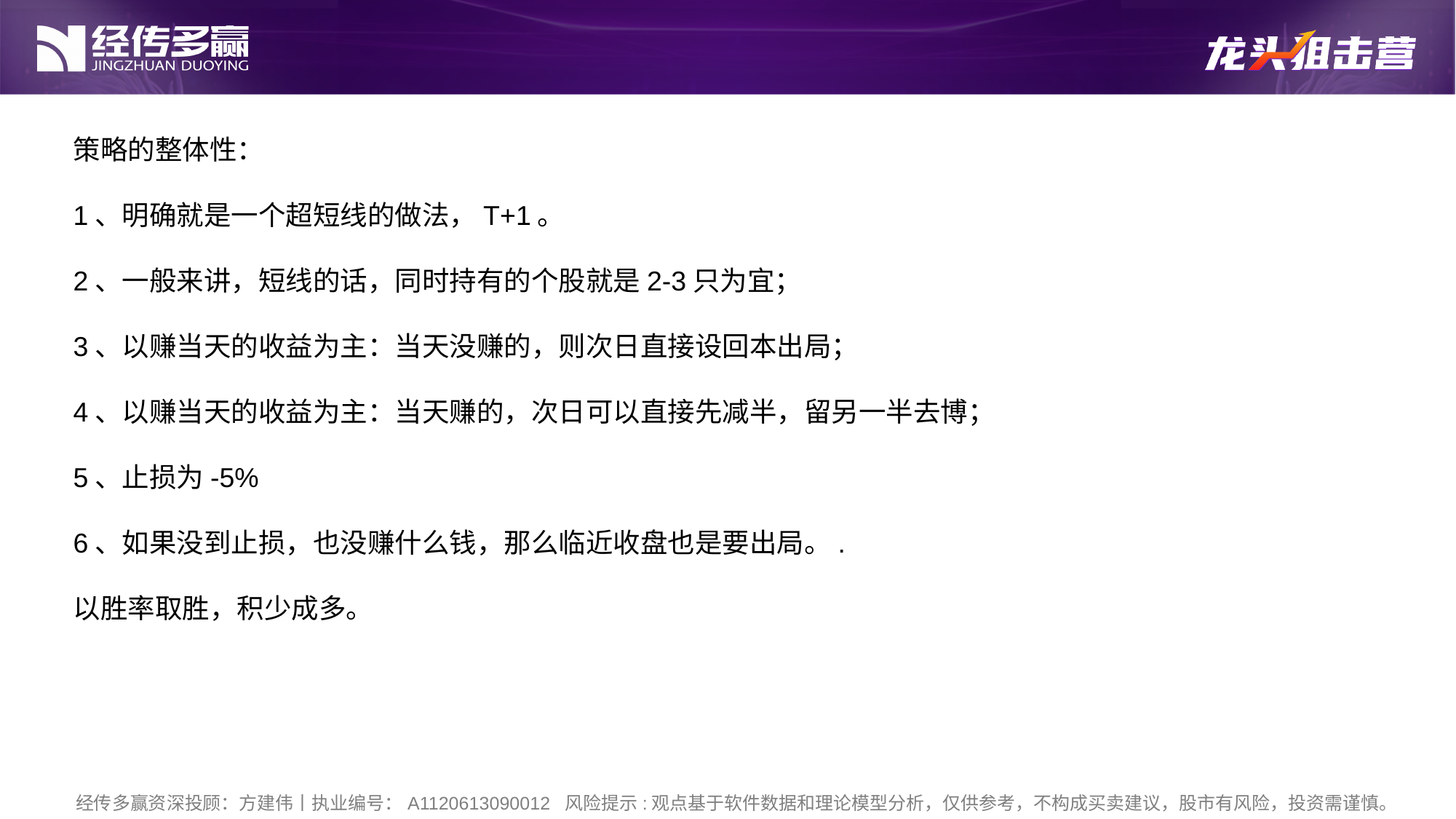

策略的整体性：

1、明确就是一个超短线的做法，T+1。

2、一般来讲，短线的话，同时持有的个股就是2-3只为宜；

3、以赚当天的收益为主：当天没赚的，则次日直接设回本出局；

4、以赚当天的收益为主：当天赚的，次日可以直接先减半，留另一半去博；

5、止损为-5%

6、如果没到止损，也没赚什么钱，那么临近收盘也是要出局。.

以胜率取胜，积少成多。